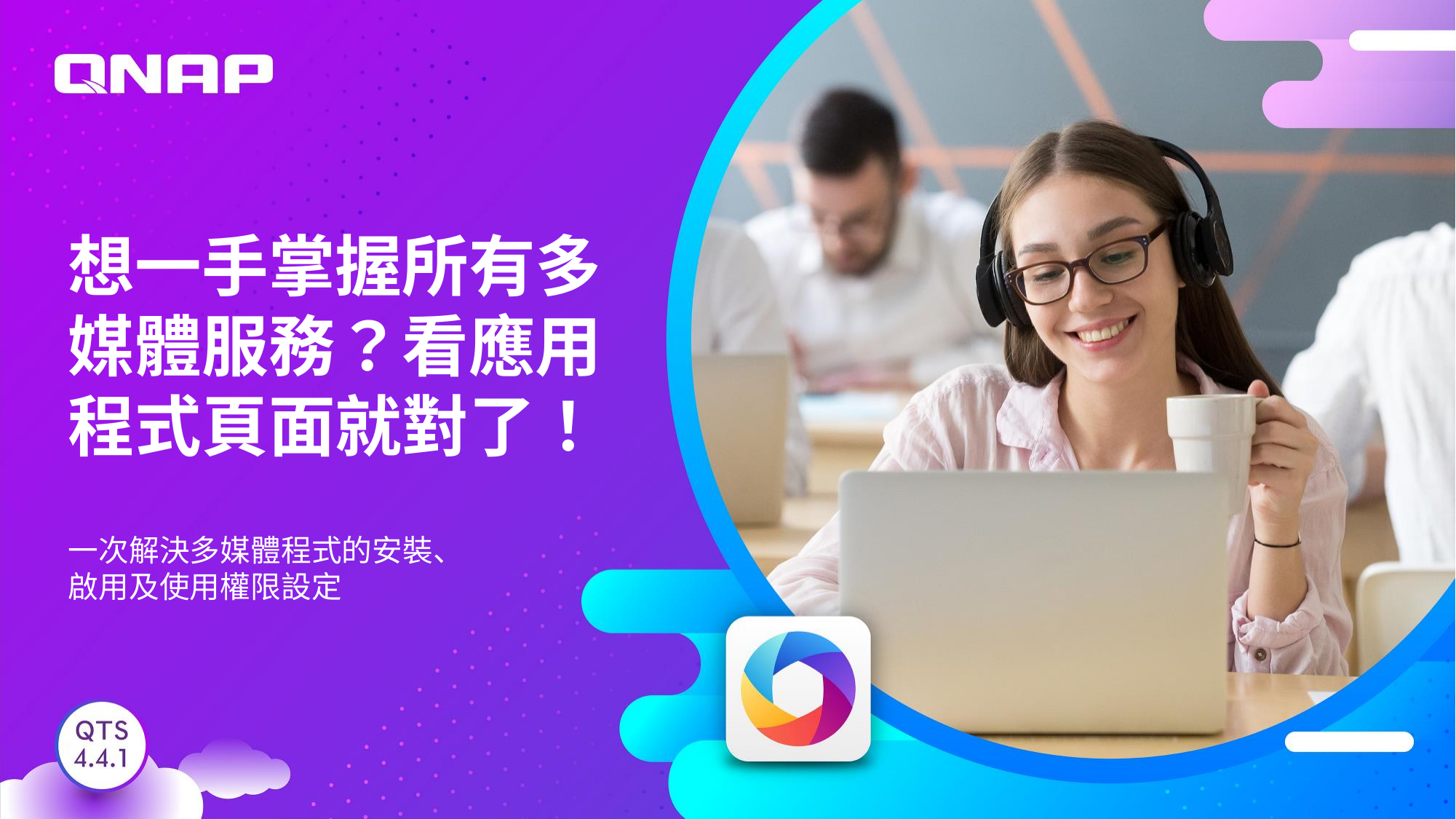

# 想一手掌握所有多媒體服務？看應用程式頁面就對了！
一次解決多媒體程式的安裝、啟用及使用權限設定